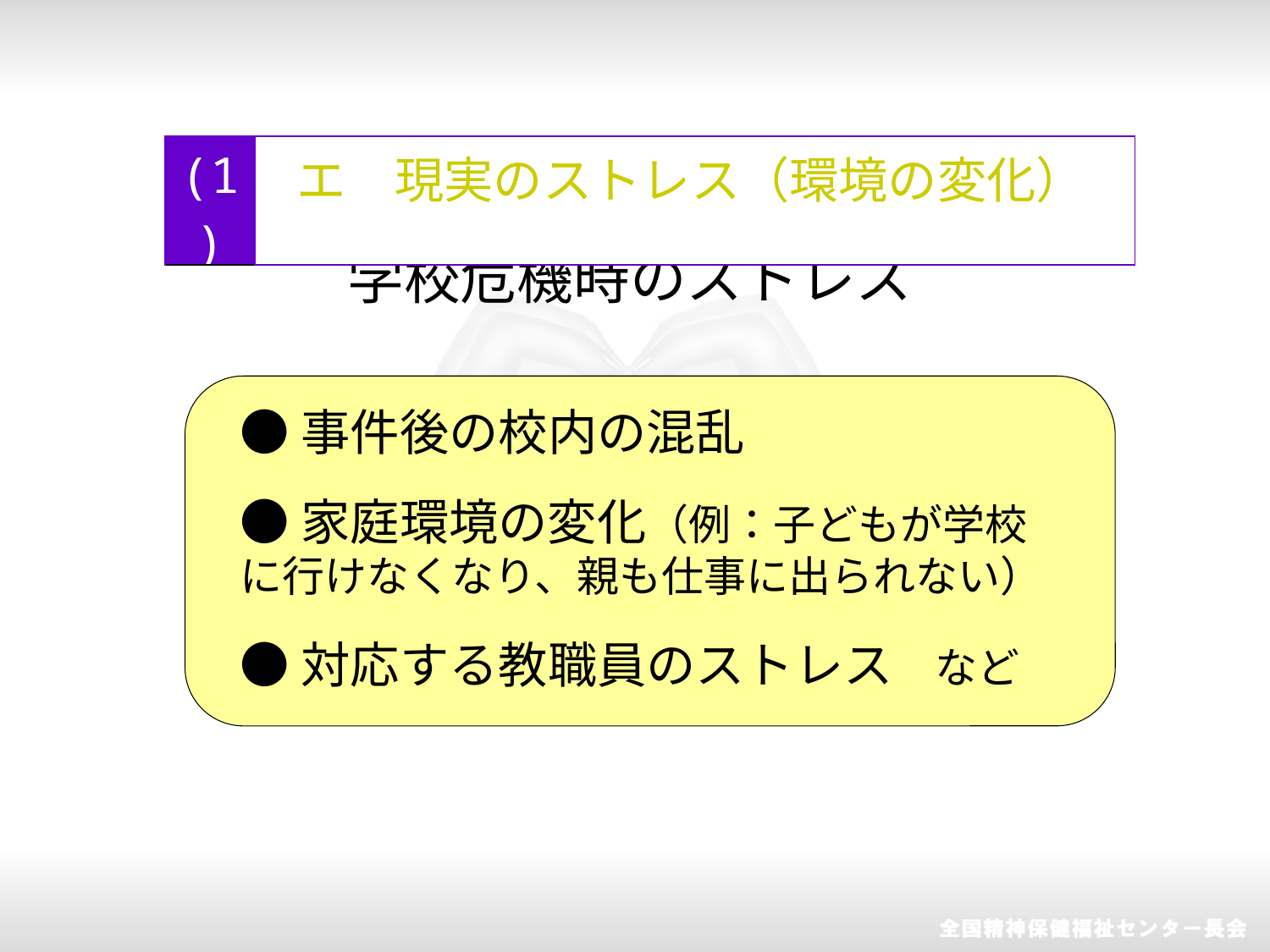

| (1) | エ　現実のストレス（環境の変化） |
| --- | --- |
学校危機時のストレス

●事件後の校内の混乱
●家庭環境の変化（例：子どもが学校に行けなくなり、親も仕事に出られない）
●対応する教職員のストレス　など